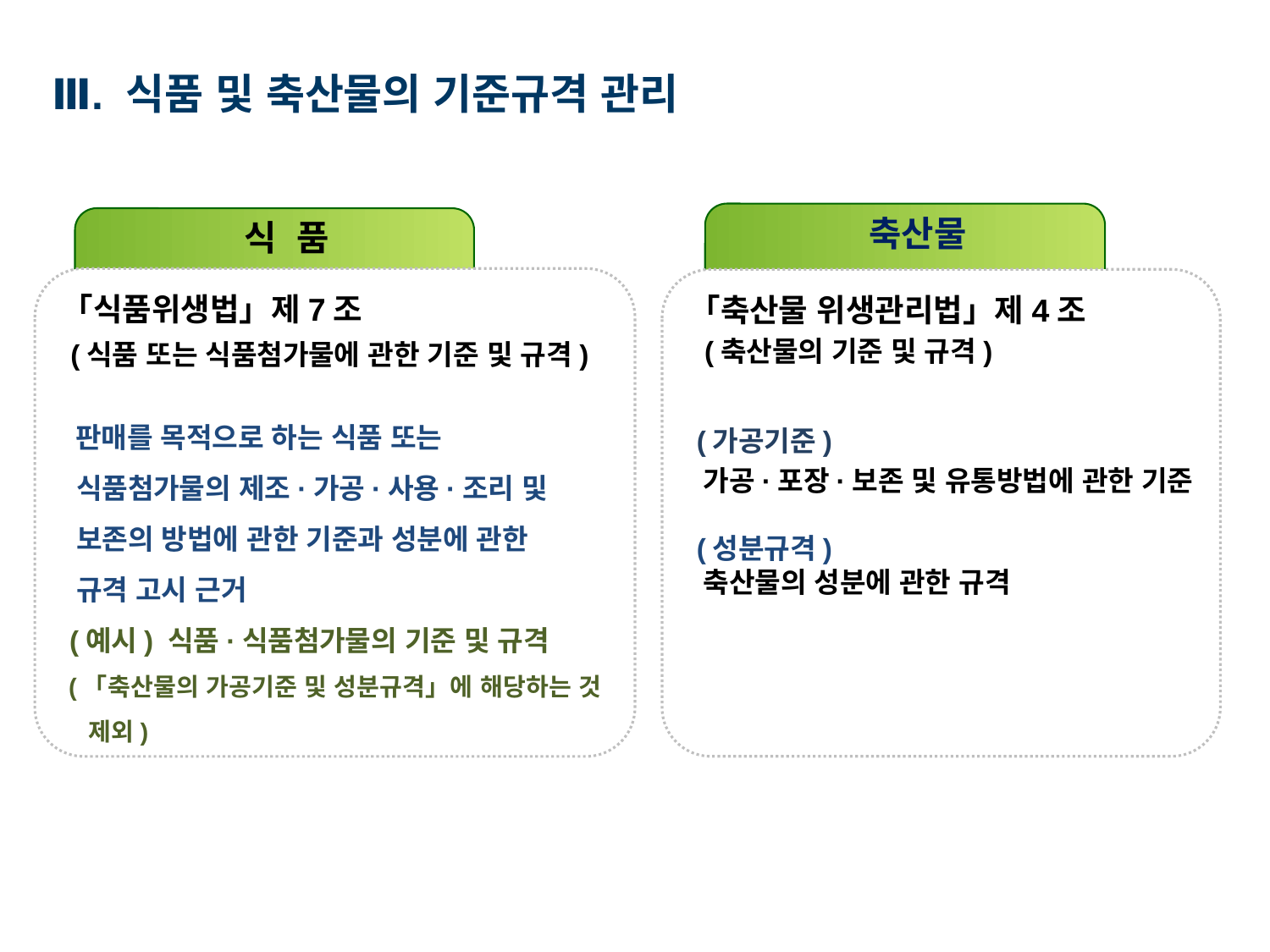

Ⅲ. 식품 및 축산물의 기준규격 관리
축산물
식  품
「식품위생법」제7조
 (식품 또는 식품첨가물에 관한 기준 및 규격)

  판매를 목적으로 하는 식품 또는
 식품첨가물의 제조·가공·사용·조리 및
 보존의 방법에 관한 기준과 성분에 관한
 규격 고시 근거
 (예시) 식품·식품첨가물의 기준 및 규격
 (「축산물의 가공기준 및 성분규격」에 해당하는 것
   제외)

「축산물 위생관리법」제4조
  (축산물의 기준 및 규격)
 (가공기준)
 가공·포장·보존 및 유통방법에 관한 기준
 (성분규격)
 축산물의 성분에 관한 규격